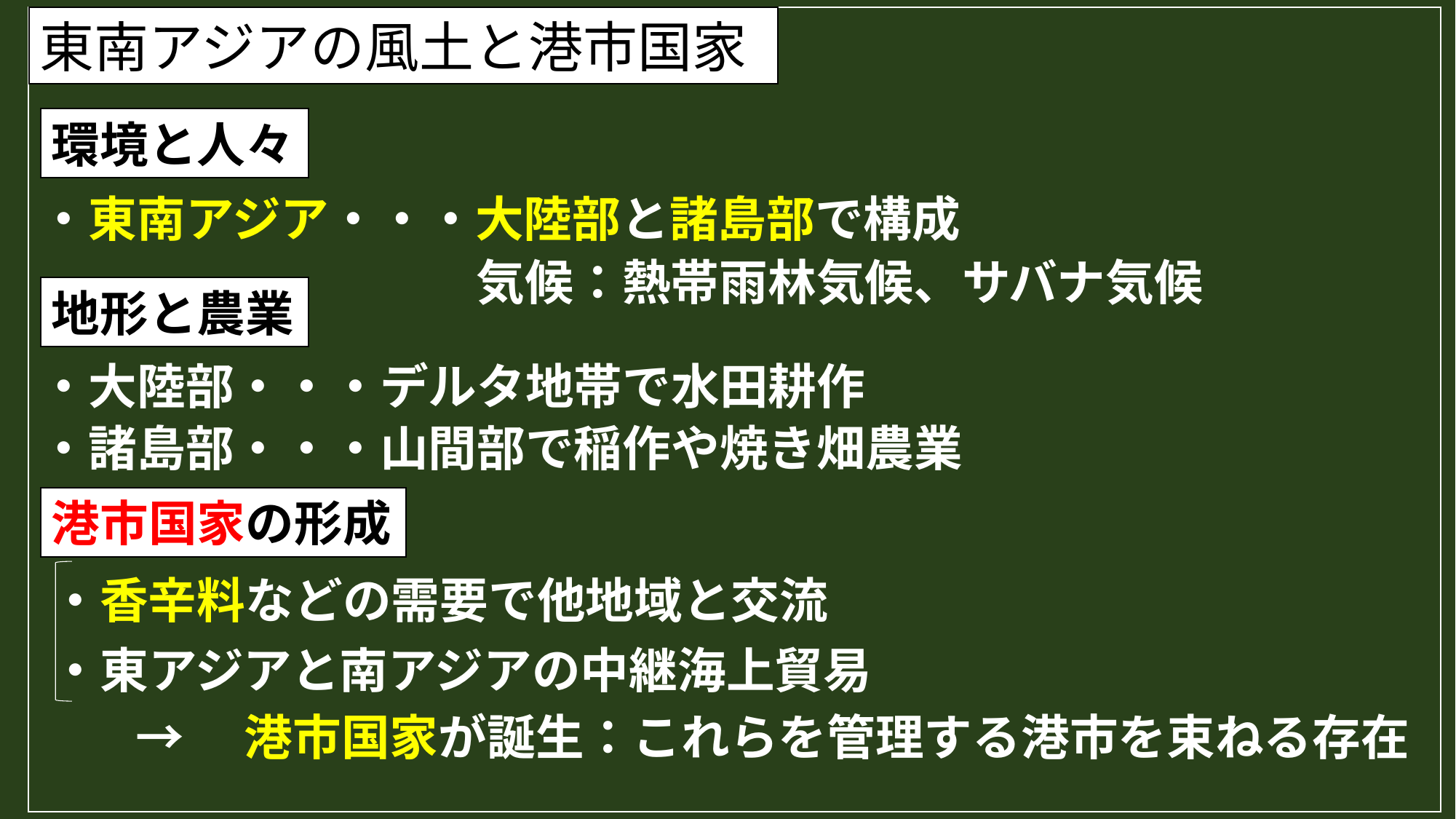

東南アジアの風土と港市国家
環境と人々
・東南アジア・・・大陸部と諸島部で構成
気候：熱帯雨林気候、サバナ気候
地形と農業
・大陸部・・・デルタ地帯で水田耕作
・諸島部・・・山間部で稲作や焼き畑農業
港市国家の形成

・香辛料などの需要で他地域と交流
・東アジアと南アジアの中継海上貿易
→　港市国家が誕生：これらを管理する港市を束ねる存在